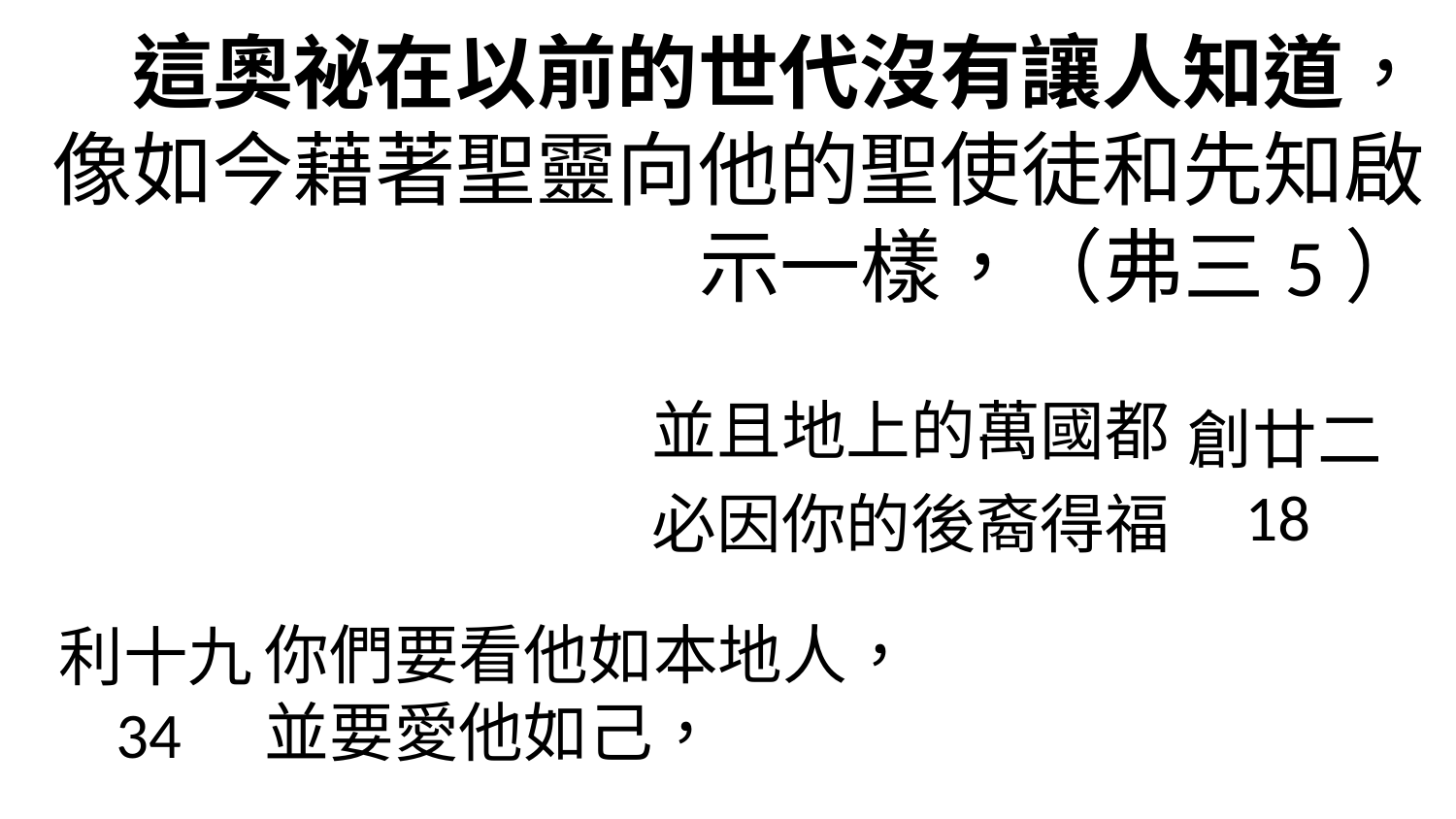

這奧祕在以前的世代沒有讓人知道，
像如今藉著聖靈向他的聖使徒和先知啟示一樣，（弗三5）
並且地上的萬國都必因你的後裔得福
創廿二
18
你們要看他如本地人，
並要愛他如己，
利十九
34